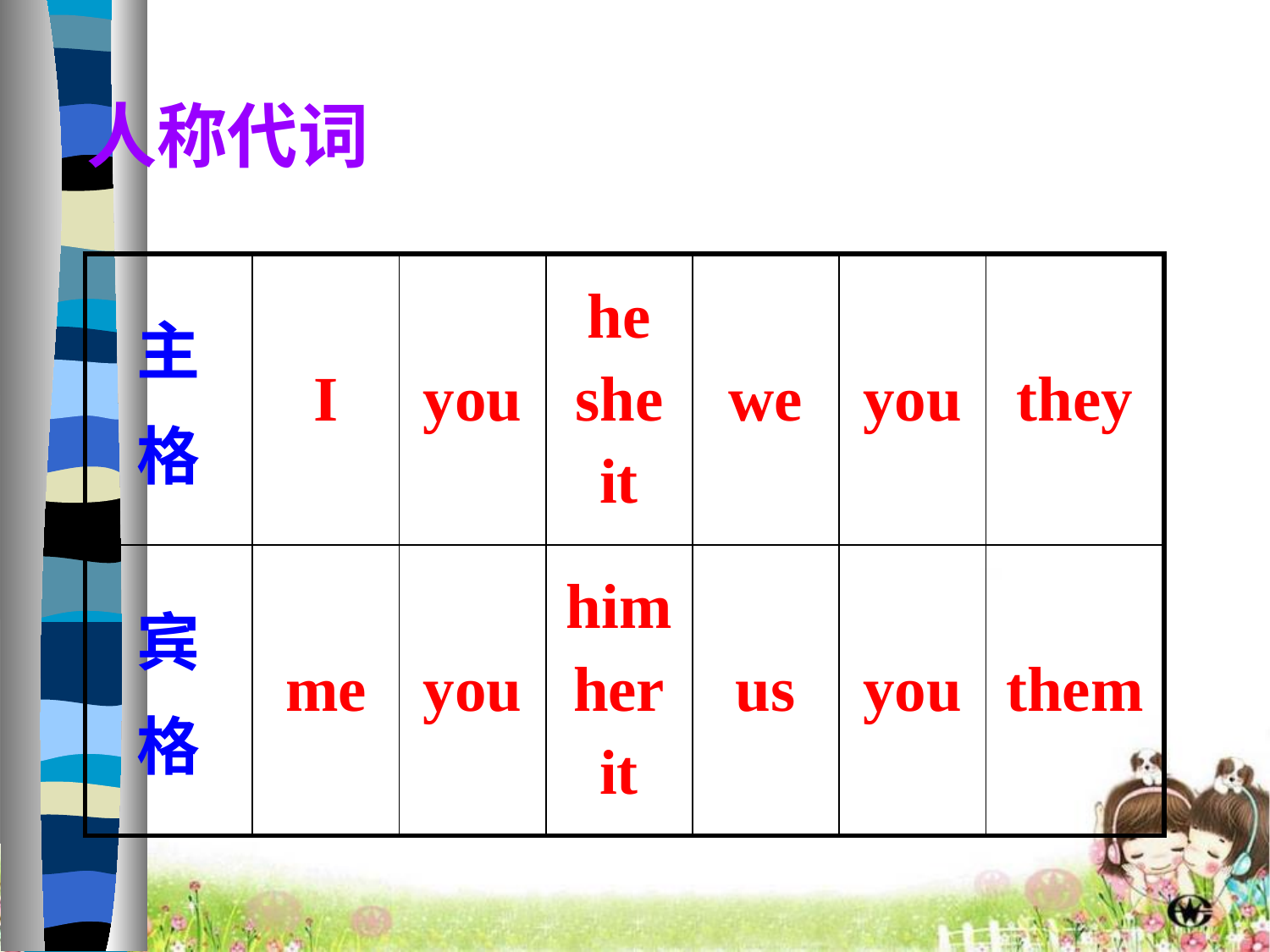

# 人称代词
| 主 格 | I | you | he she it | we | you | they |
| --- | --- | --- | --- | --- | --- | --- |
| 宾 格 | me | you | him her it | us | you | them |